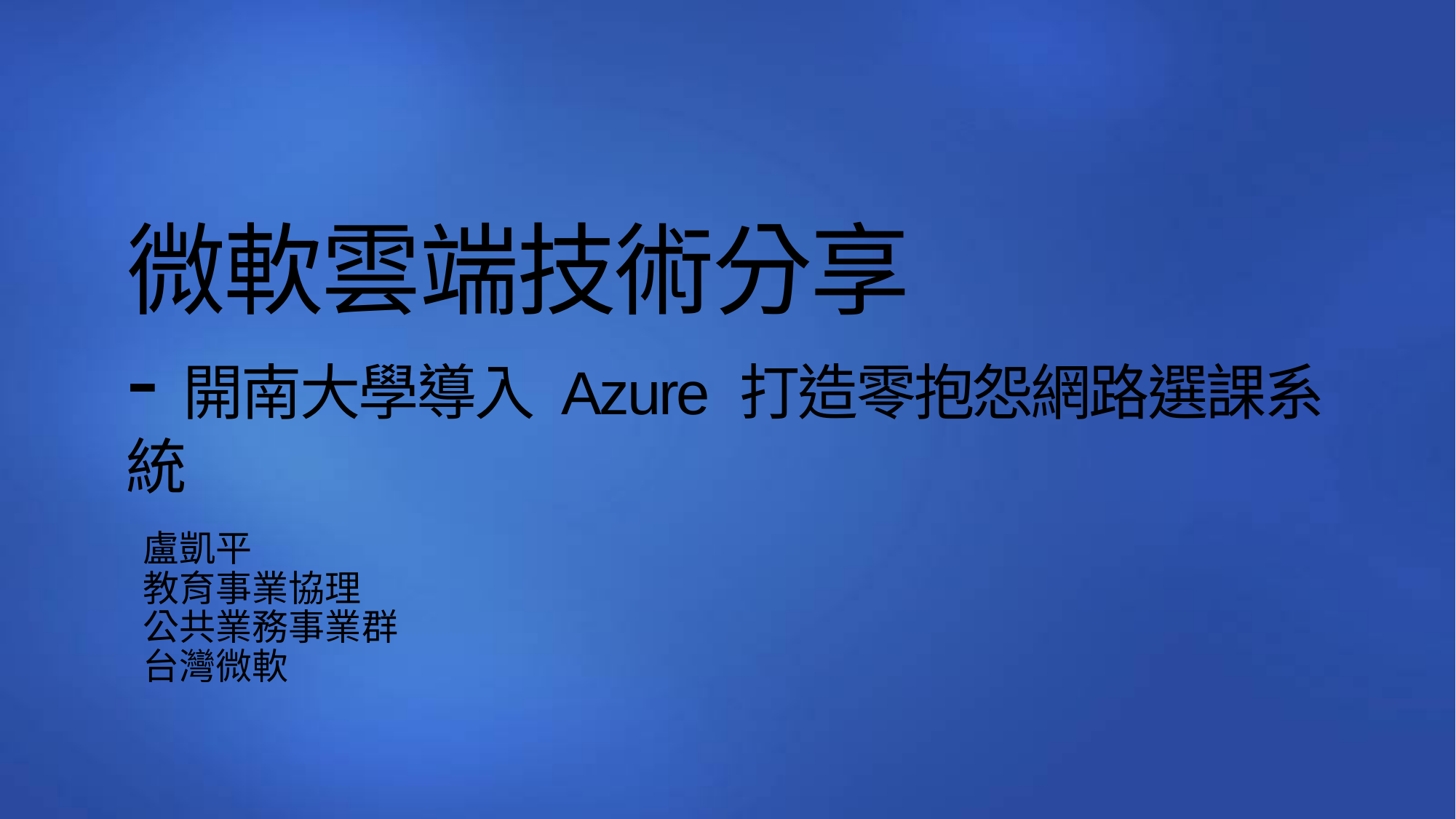

# 微軟雲端技術分享 -開南大學導入 Azure 打造零抱怨網路選課系統

盧凱平
教育事業協理
公共業務事業群
台灣微軟